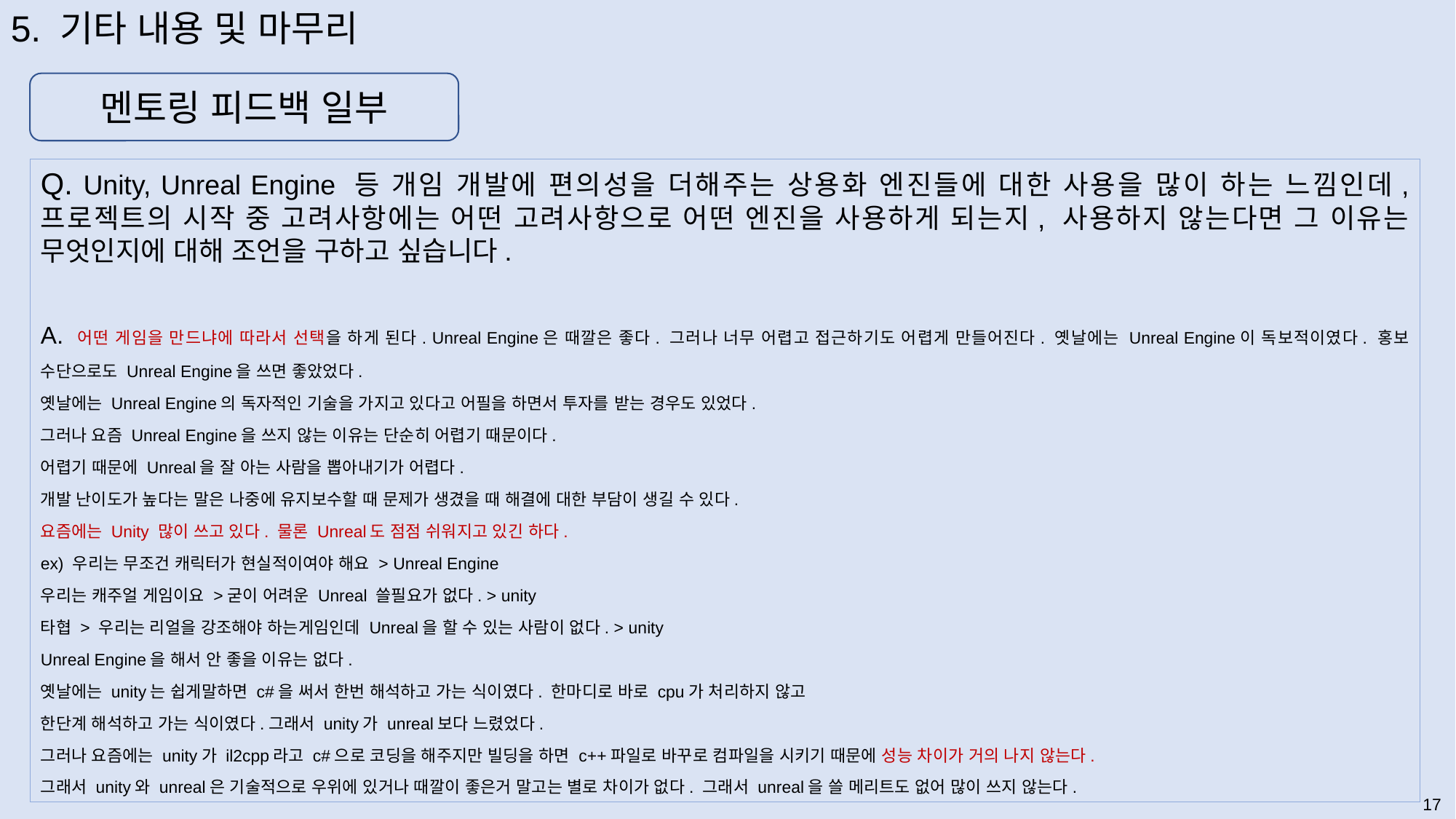

5. 기타 내용 및 마무리
멘토링 피드백 일부
Q. Unity, Unreal Engine 등 개임 개발에 편의성을 더해주는 상용화 엔진들에 대한 사용을 많이 하는 느낌인데, 프로젝트의 시작 중 고려사항에는 어떤 고려사항으로 어떤 엔진을 사용하게 되는지, 사용하지 않는다면 그 이유는 무엇인지에 대해 조언을 구하고 싶습니다.

A. 어떤 게임을 만드냐에 따라서 선택을 하게 된다. Unreal Engine은 때깔은 좋다. 그러나 너무 어렵고 접근하기도 어렵게 만들어진다. 옛날에는 Unreal Engine이 독보적이였다. 홍보 수단으로도 Unreal Engine을 쓰면 좋았었다.
옛날에는 Unreal Engine의 독자적인 기술을 가지고 있다고 어필을 하면서 투자를 받는 경우도 있었다.
그러나 요즘 Unreal Engine을 쓰지 않는 이유는 단순히 어렵기 때문이다.
어렵기 때문에 Unreal을 잘 아는 사람을 뽑아내기가 어렵다.
개발 난이도가 높다는 말은 나중에 유지보수할 때 문제가 생겼을 때 해결에 대한 부담이 생길 수 있다.
요즘에는 Unity 많이 쓰고 있다. 물론 Unreal도 점점 쉬워지고 있긴 하다.
ex) 우리는 무조건 캐릭터가 현실적이여야 해요 > Unreal Engine
우리는 캐주얼 게임이요 >굳이 어려운 Unreal 쓸필요가 없다. > unity
타협 > 우리는 리얼을 강조해야 하는게임인데 Unreal을 할 수 있는 사람이 없다. > unity
Unreal Engine을 해서 안 좋을 이유는 없다.
옛날에는 unity는 쉽게말하면 c#을 써서 한번 해석하고 가는 식이였다. 한마디로 바로 cpu가 처리하지 않고
한단계 해석하고 가는 식이였다.그래서 unity가 unreal보다 느렸었다.
그러나 요즘에는 unity가 il2cpp라고 c#으로 코딩을 해주지만 빌딩을 하면 c++파일로 바꾸로 컴파일을 시키기 때문에 성능 차이가 거의 나지 않는다.
그래서 unity와 unreal은 기술적으로 우위에 있거나 때깔이 좋은거 말고는 별로 차이가 없다. 그래서 unreal을 쓸 메리트도 없어 많이 쓰지 않는다.
17